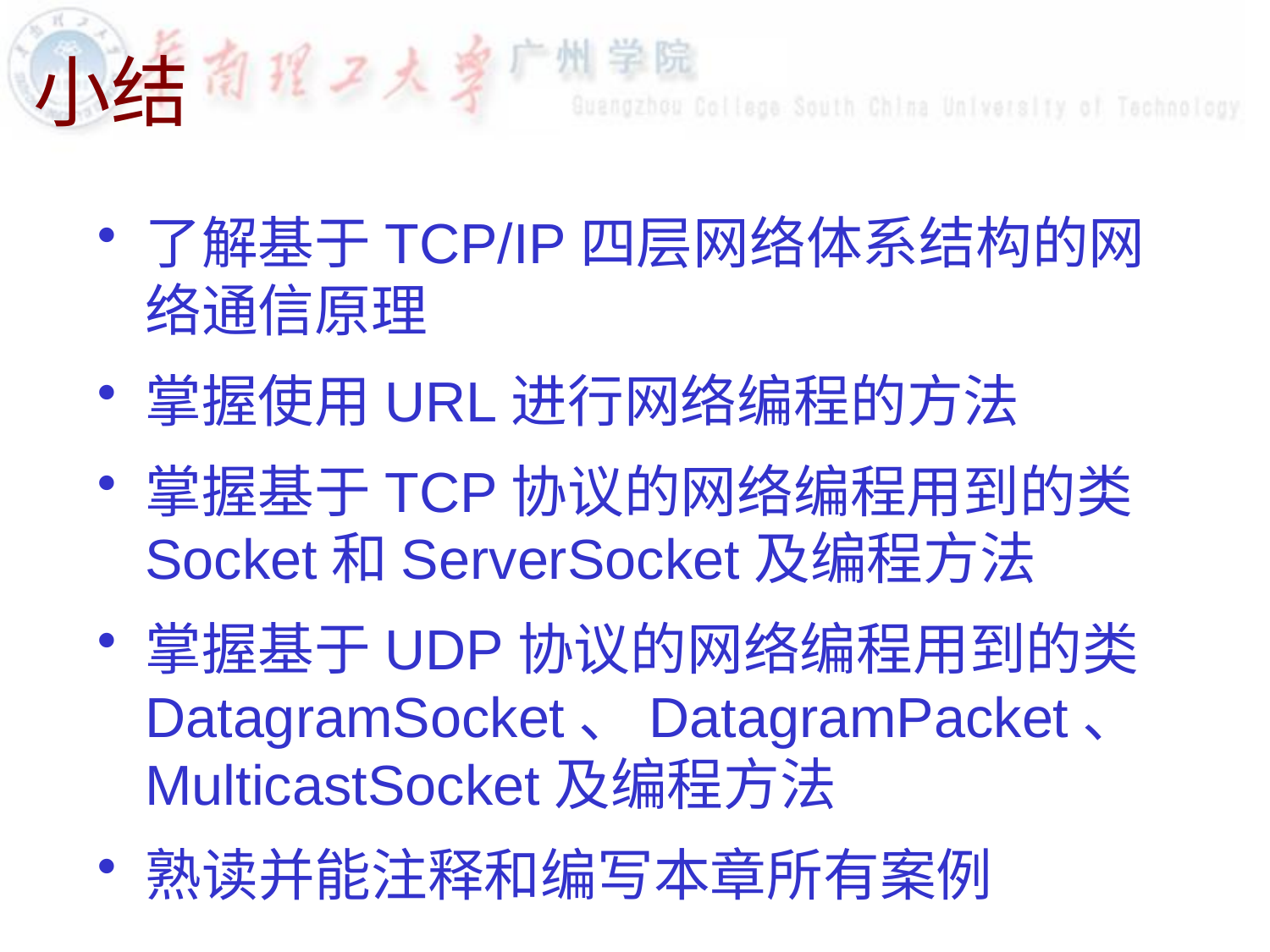

# 小结
了解基于TCP/IP四层网络体系结构的网络通信原理
掌握使用URL进行网络编程的方法
掌握基于TCP协议的网络编程用到的类Socket和ServerSocket及编程方法
掌握基于UDP协议的网络编程用到的类DatagramSocket、DatagramPacket、MulticastSocket及编程方法
熟读并能注释和编写本章所有案例